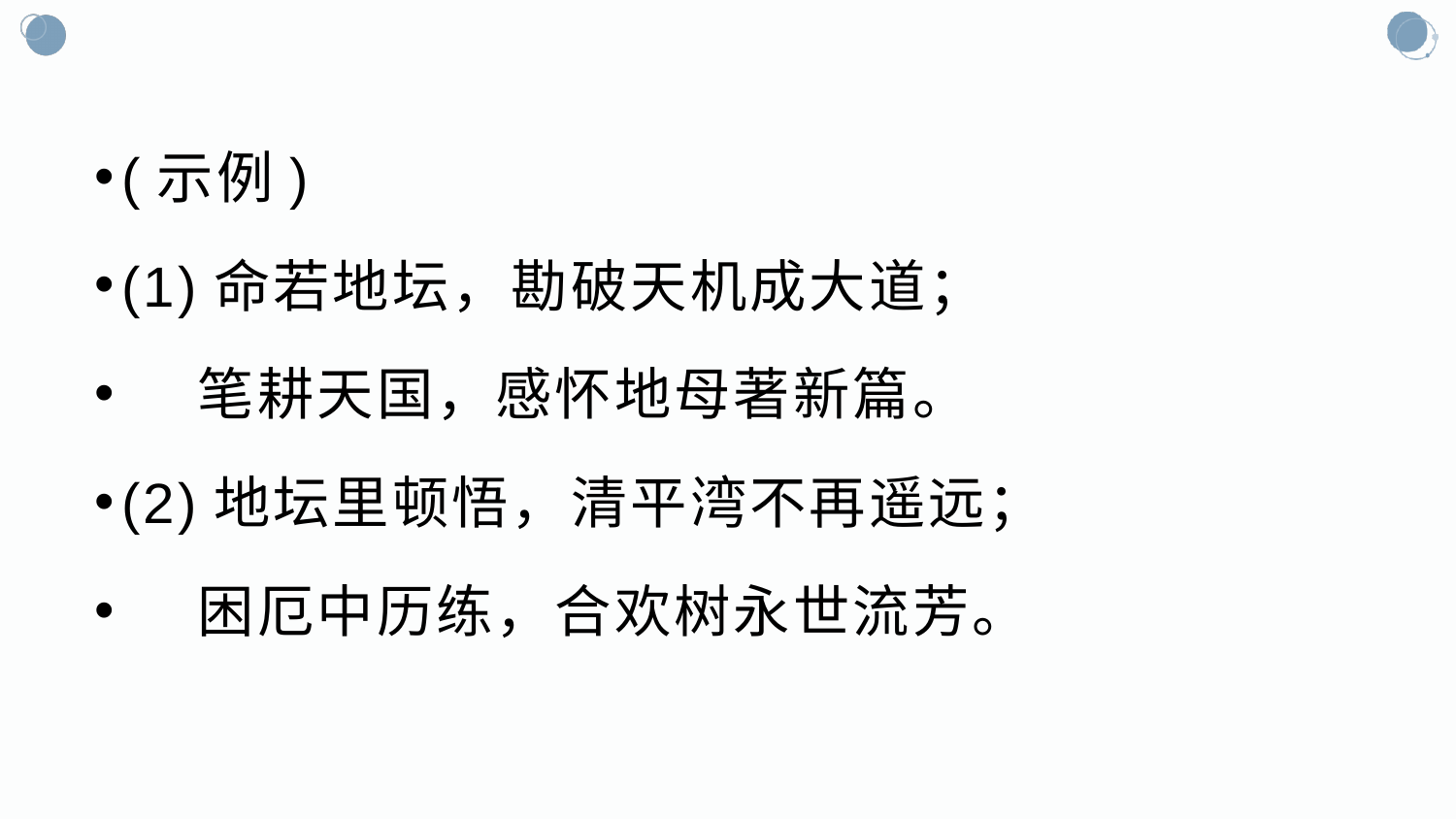

#
(示例)
(1)命若地坛，勘破天机成大道；
    笔耕天国，感怀地母著新篇。
(2)地坛里顿悟，清平湾不再遥远；
    困厄中历练，合欢树永世流芳。